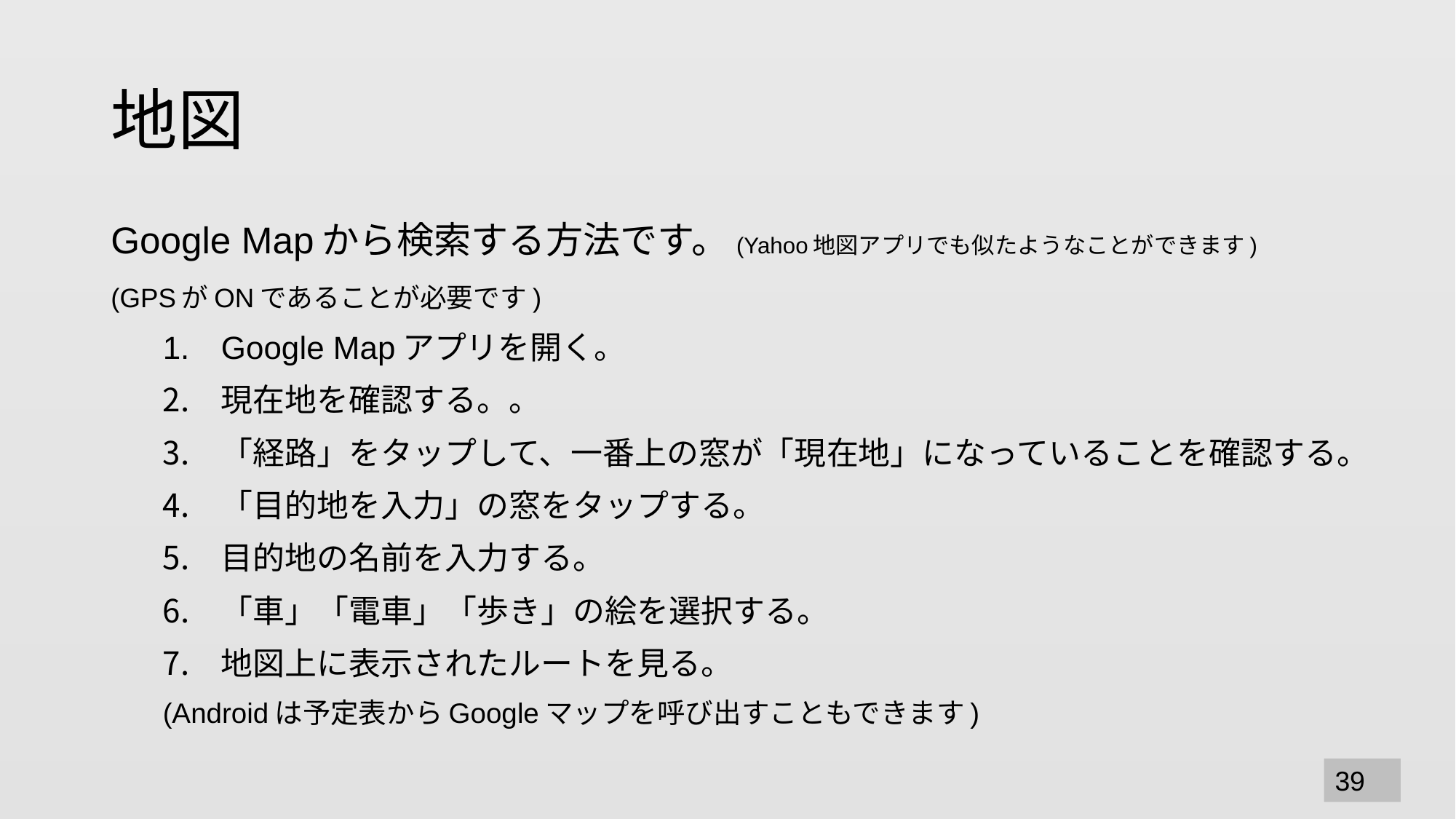

# 地図
Google Mapから検索する方法です。(Yahoo地図アプリでも似たようなことができます)
(GPSがONであることが必要です)
Google Mapアプリを開く。
現在地を確認する。。
「経路」をタップして、一番上の窓が「現在地」になっていることを確認する。
「目的地を入力」の窓をタップする。
目的地の名前を入力する。
「車」「電車」「歩き」の絵を選択する。
地図上に表示されたルートを見る。
(Androidは予定表からGoogleマップを呼び出すこともできます)

39
10